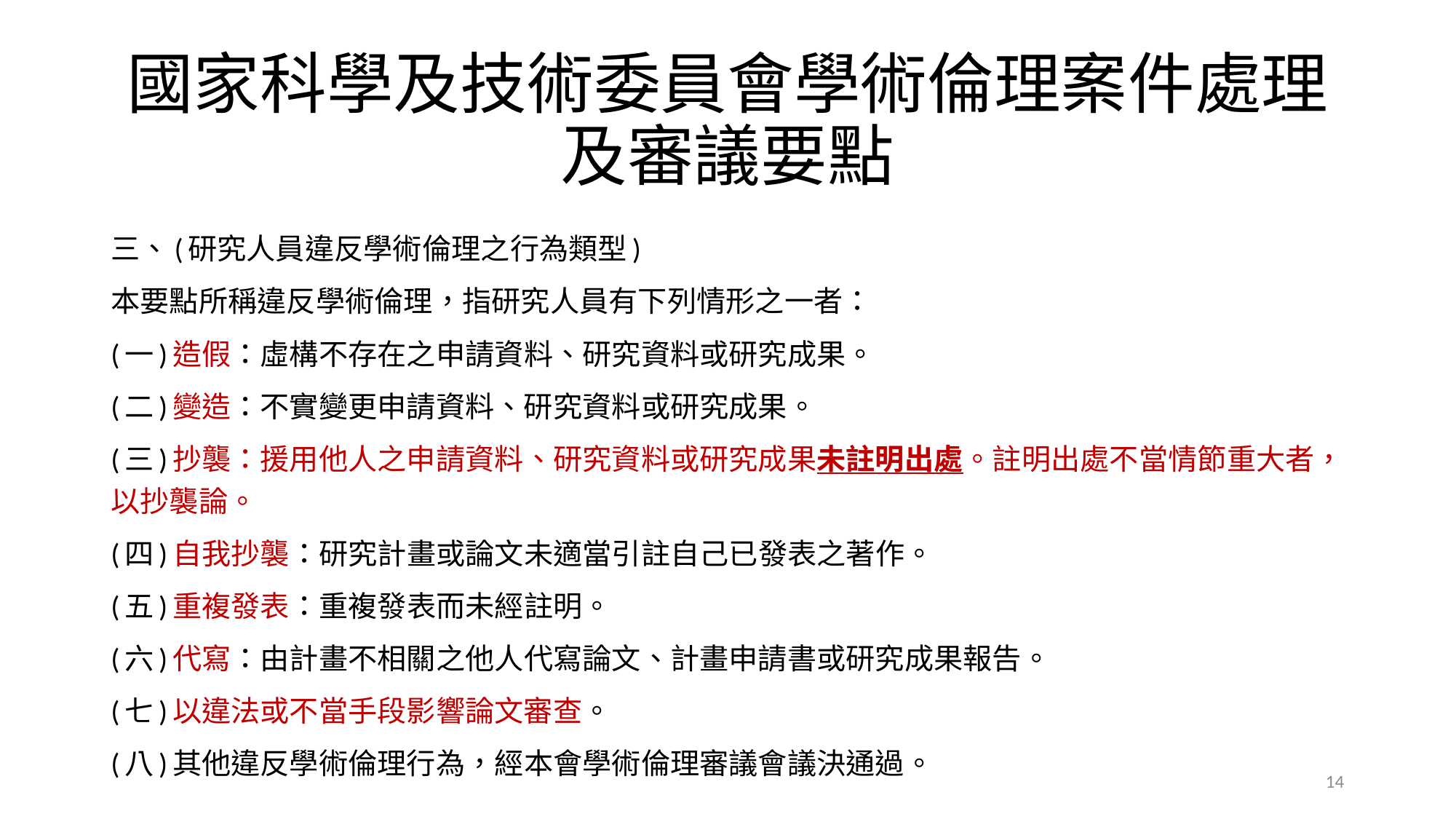

# 國家科學及技術委員會學術倫理案件處理及審議要點
三、(研究人員違反學術倫理之行為類型)
本要點所稱違反學術倫理，指研究人員有下列情形之一者：
(一)造假：虛構不存在之申請資料、研究資料或研究成果。
(二)變造：不實變更申請資料、研究資料或研究成果。
(三)抄襲：援用他人之申請資料、研究資料或研究成果未註明出處。註明出處不當情節重大者，以抄襲論。
(四)自我抄襲：研究計畫或論文未適當引註自己已發表之著作。
(五)重複發表：重複發表而未經註明。
(六)代寫：由計畫不相關之他人代寫論文、計畫申請書或研究成果報告。
(七)以違法或不當手段影響論文審查。
(八)其他違反學術倫理行為，經本會學術倫理審議會議決通過。
14